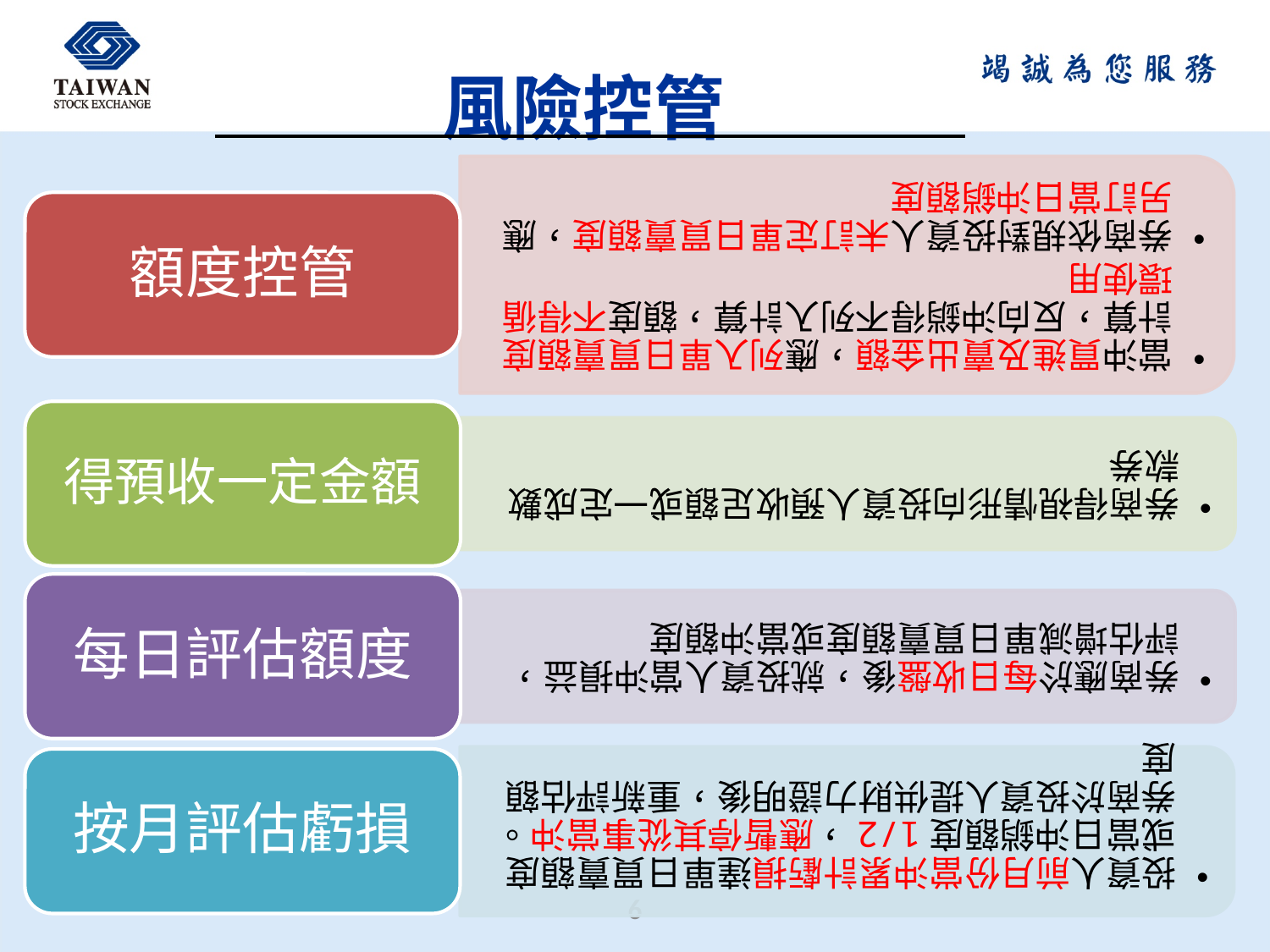

# 風險控管
當沖買進及賣出金額，應列入單日買賣額度計算，反向沖銷得不列入計算，額度不得循環使用
券商依規對投資人未訂定單日買賣額度，應另訂當日沖銷額度
額度控管
券商得視情形向投資人預收足額或一定成數款券
得預收一定金額
券商應於每日收盤後，就投資人當沖損益，評估增減單日買賣額度或當沖額度
每日評估額度

投資人前月份當沖累計虧損達單日買賣額度或當日沖銷額度1/2，應暫停其從事當沖。券商於投資人提供財力證明後，重新評估額度
按月評估虧損
6